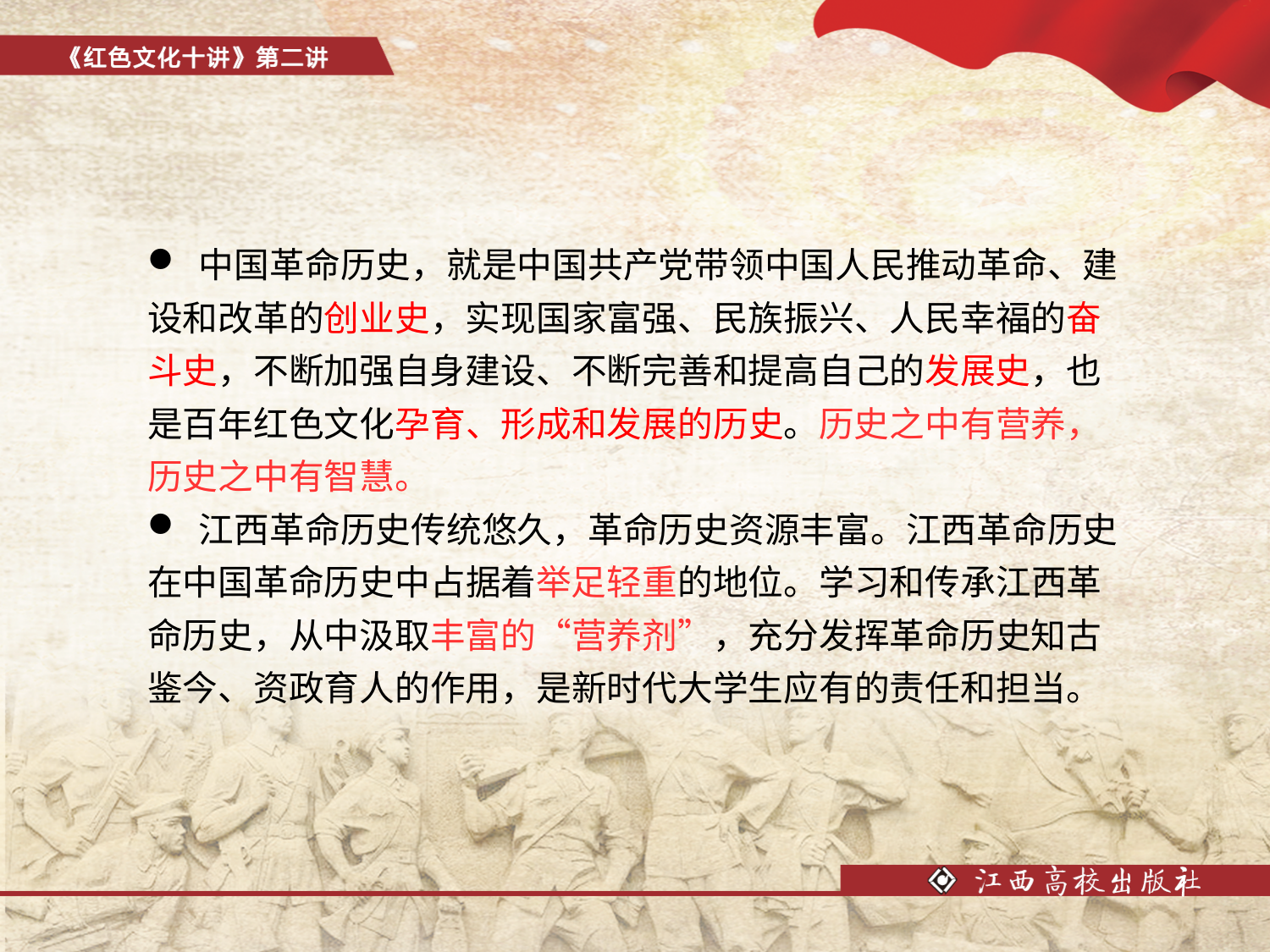

中国革命历史，就是中国共产党带领中国人民推动革命、建设和改革的创业史，实现国家富强、民族振兴、人民幸福的奋斗史，不断加强自身建设、不断完善和提高自己的发展史，也是百年红色文化孕育、形成和发展的历史。历史之中有营养，历史之中有智慧。
 江西革命历史传统悠久，革命历史资源丰富。江西革命历史在中国革命历史中占据着举足轻重的地位。学习和传承江西革命历史，从中汲取丰富的“营养剂”，充分发挥革命历史知古鉴今、资政育人的作用，是新时代大学生应有的责任和担当。